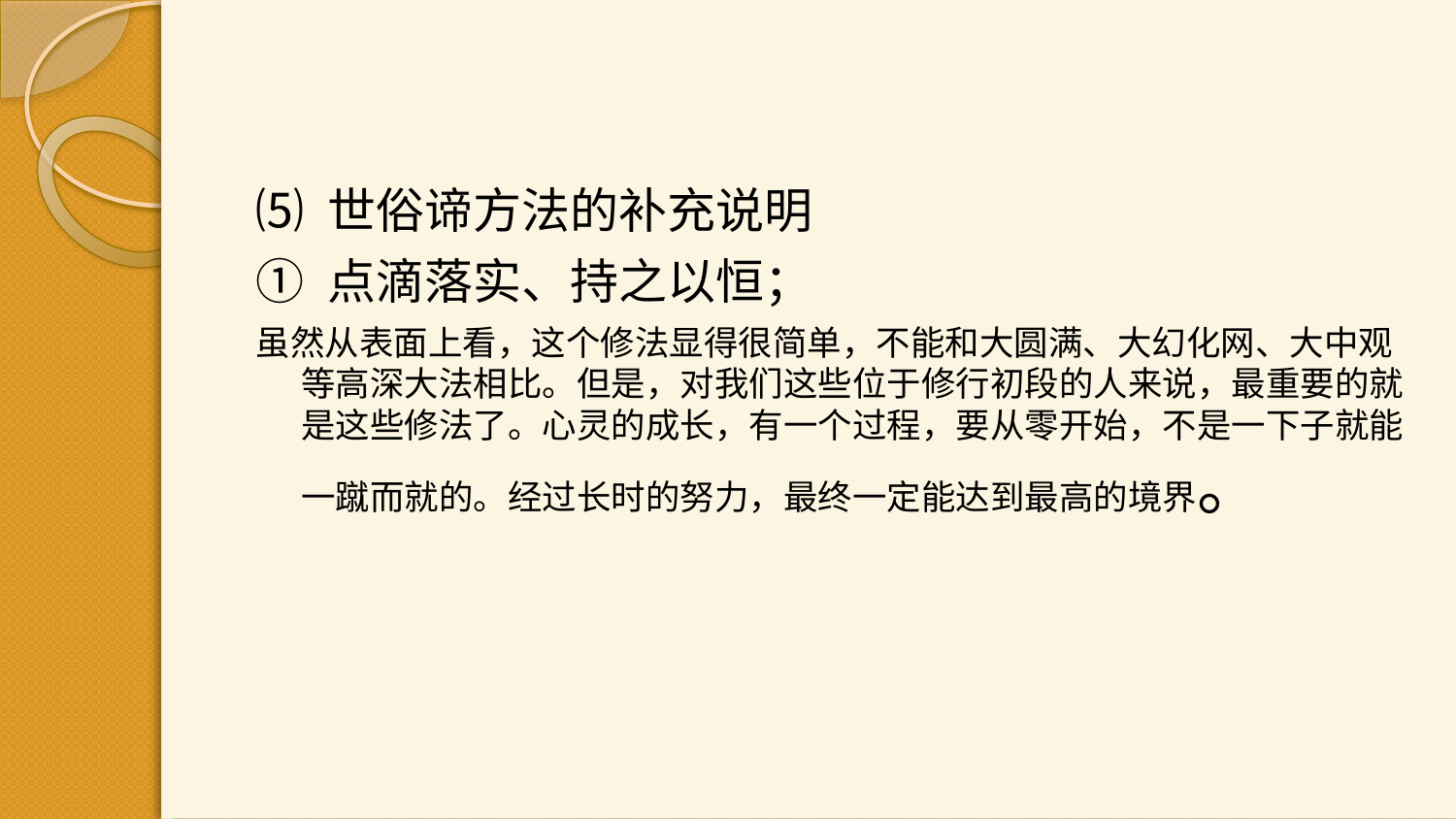

⑸ 世俗谛方法的补充说明
① 点滴落实、持之以恒；
虽然从表面上看，这个修法显得很简单，不能和大圆满、大幻化网、大中观等高深大法相比。但是，对我们这些位于修行初段的人来说，最重要的就是这些修法了。心灵的成长，有一个过程，要从零开始，不是一下子就能一蹴而就的。经过长时的努力，最终一定能达到最高的境界。